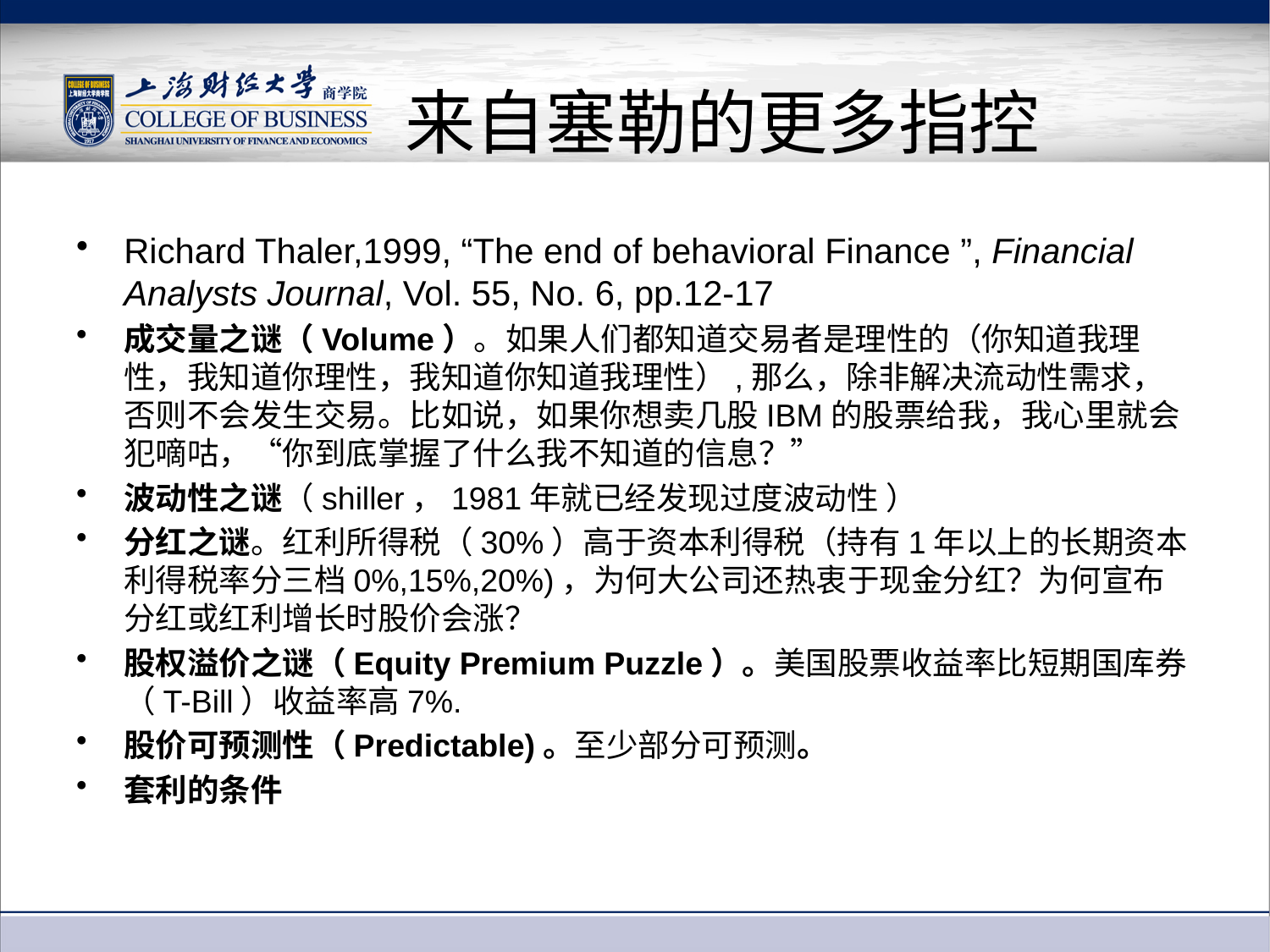

# 来自塞勒的更多指控
Richard Thaler,1999, “The end of behavioral Finance ”, Financial Analysts Journal, Vol. 55, No. 6, pp.12-17
成交量之谜（Volume）。如果人们都知道交易者是理性的（你知道我理性，我知道你理性，我知道你知道我理性）,那么，除非解决流动性需求，否则不会发生交易。比如说，如果你想卖几股IBM的股票给我，我心里就会犯嘀咕，“你到底掌握了什么我不知道的信息？”
波动性之谜（shiller，1981年就已经发现过度波动性 ）
分红之谜。红利所得税（30%）高于资本利得税（持有1年以上的长期资本利得税率分三档0%,15%,20%)，为何大公司还热衷于现金分红？为何宣布分红或红利增长时股价会涨？
股权溢价之谜（Equity Premium Puzzle）。美国股票收益率比短期国库券（T-Bill）收益率高7%.
股价可预测性（Predictable)。至少部分可预测。
套利的条件